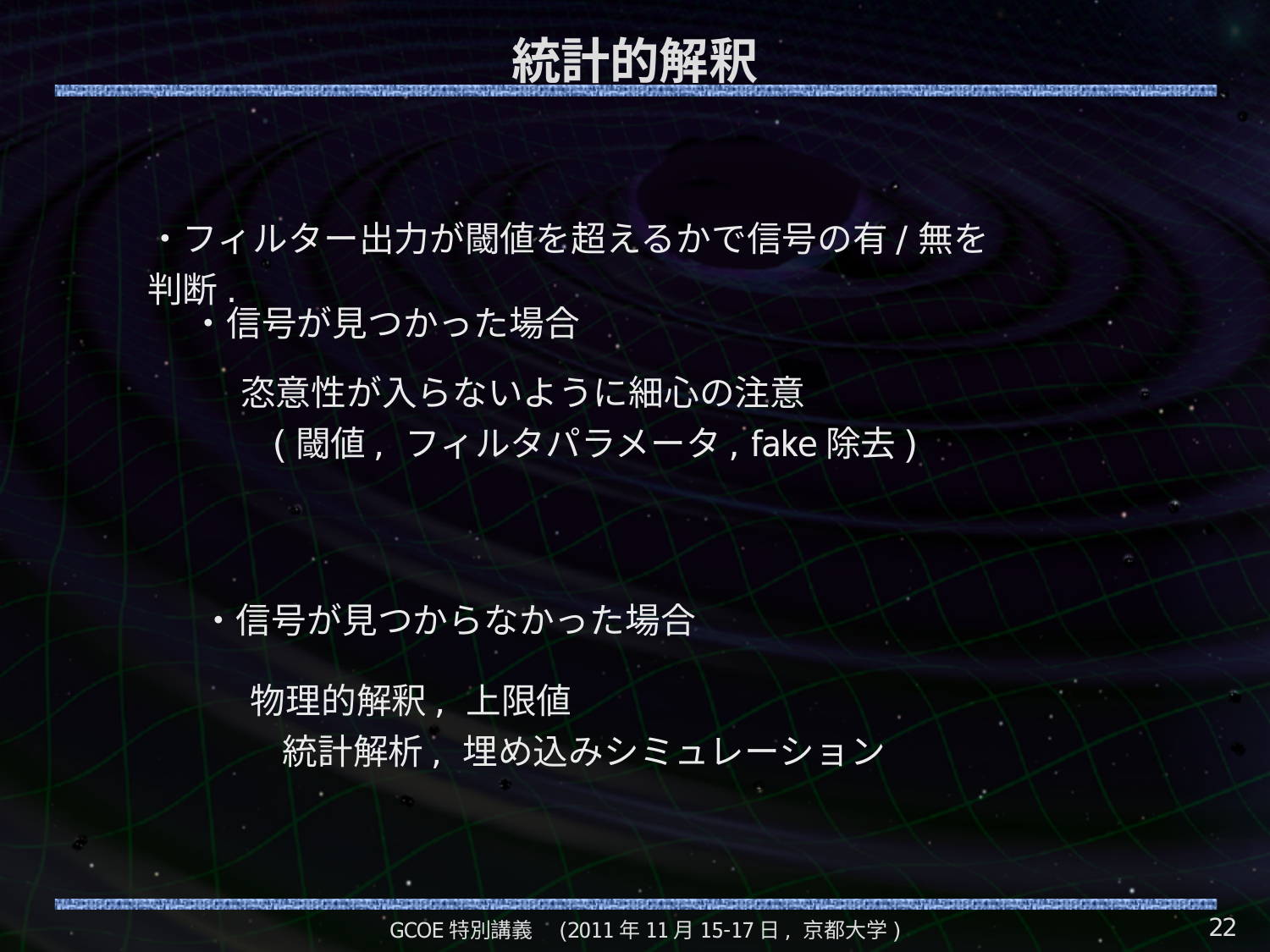

# 統計的解釈
・フィルター出力が閾値を超えるかで信号の有/無を判断.
・信号が見つかった場合
恣意性が入らないように細心の注意
   (閾値, フィルタパラメータ, fake除去)
・信号が見つからなかった場合
物理的解釈, 上限値
   統計解析, 埋め込みシミュレーション
22
GCOE特別講義　(2011年11月15-17日, 京都大学)